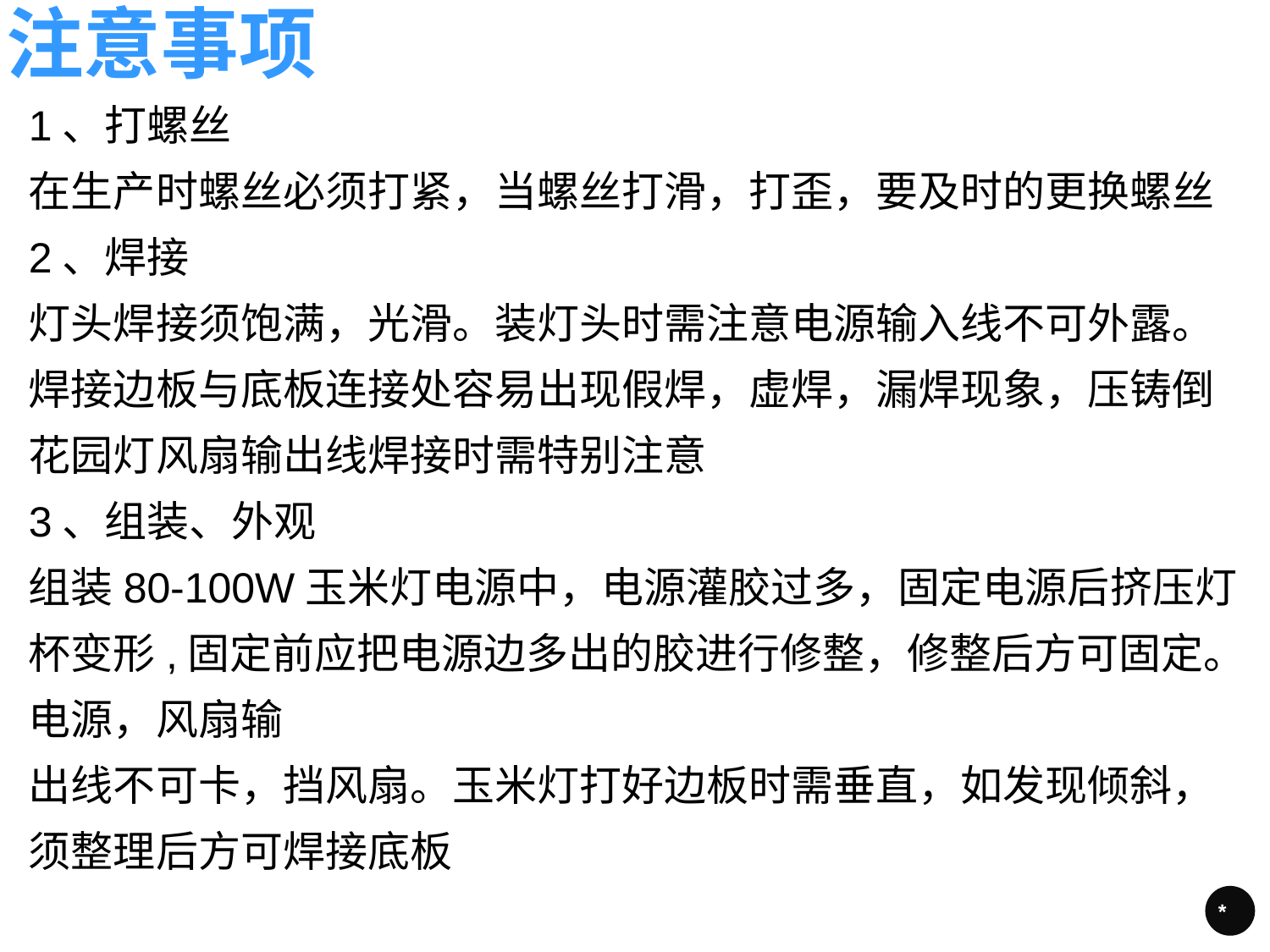

# 注意事项
1、打螺丝
在生产时螺丝必须打紧，当螺丝打滑，打歪，要及时的更换螺丝
2、焊接
灯头焊接须饱满，光滑。装灯头时需注意电源输入线不可外露。
焊接边板与底板连接处容易出现假焊，虚焊，漏焊现象，压铸倒花园灯风扇输出线焊接时需特别注意
3、组装、外观
组装80-100W玉米灯电源中，电源灌胶过多，固定电源后挤压灯杯变形,固定前应把电源边多出的胶进行修整，修整后方可固定。电源，风扇输
出线不可卡，挡风扇。玉米灯打好边板时需垂直，如发现倾斜，须整理后方可焊接底板

*